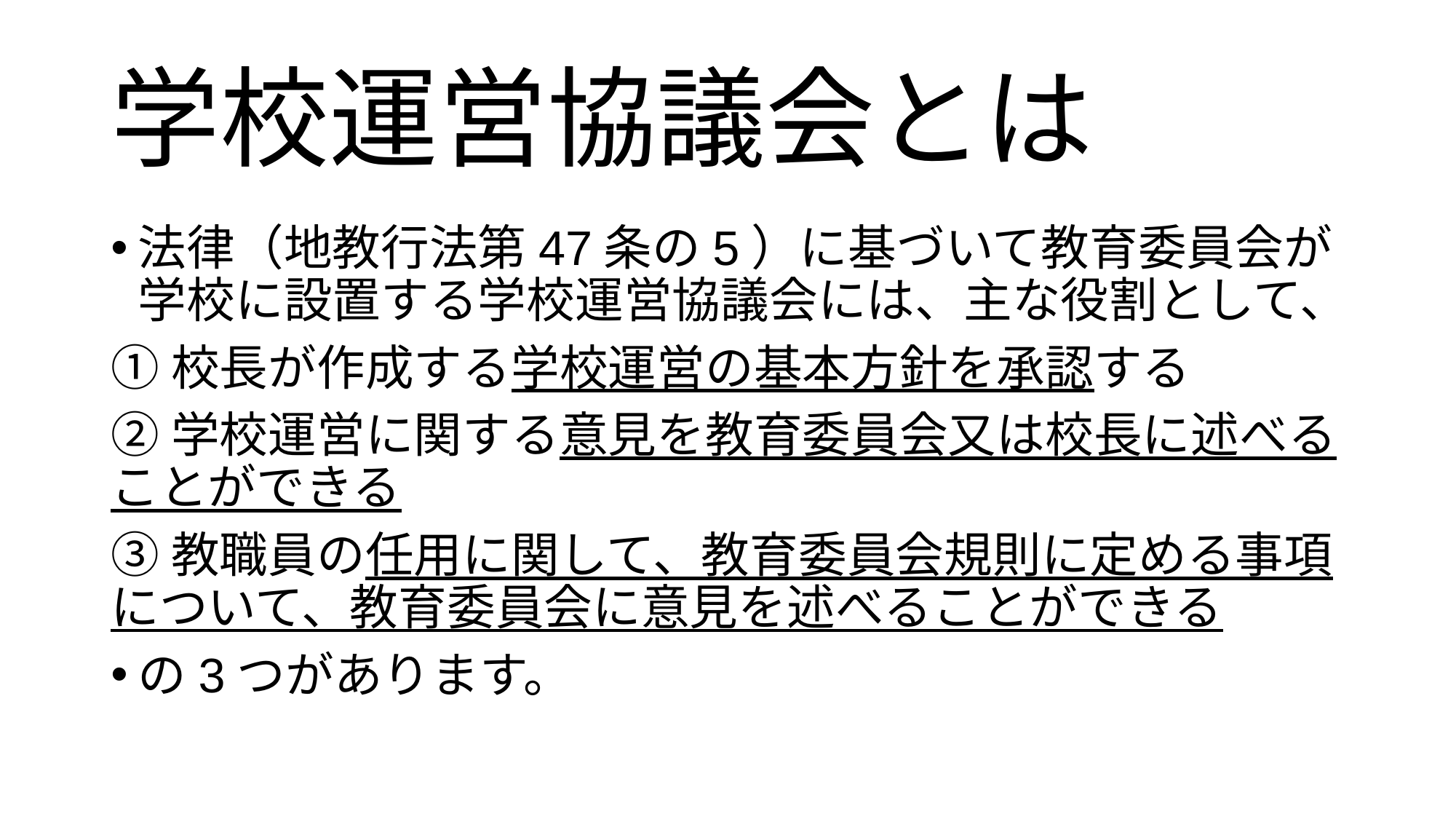

# 学校運営協議会とは
法律（地教行法第47条の5）に基づいて教育委員会が学校に設置する学校運営協議会には、主な役割として、
①校長が作成する学校運営の基本方針を承認する
②学校運営に関する意見を教育委員会又は校長に述べることができる
③教職員の任用に関して、教育委員会規則に定める事項について、教育委員会に意見を述べることができる
の3つがあります。